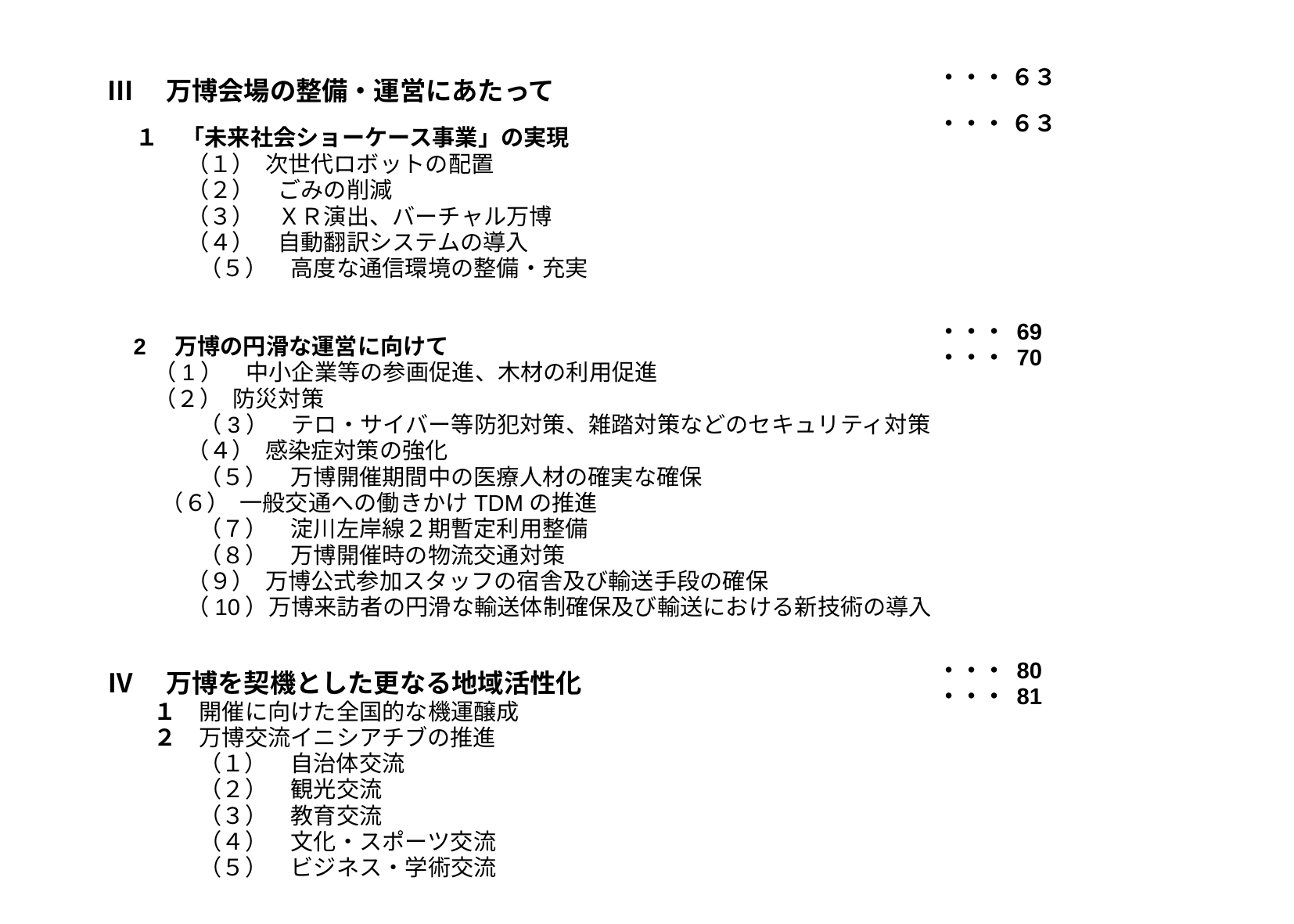

・・・ ６３
・・・ ６３

・・・ 69
・・・ 70

・・・ 80
・・・ 81

Ⅲ　万博会場の整備・運営にあたって
    １　「未来社会ショーケース事業」の実現
　　  　（１）  次世代ロボットの配置
　　　  （２）　ごみの削減
　　　  （３）　ＸＲ演出、バーチャル万博
　　　  （４）　自動翻訳システムの導入
　　　　（５）　高度な通信環境の整備・充実

    2　万博の円滑な運営に向けて
        （1）　中小企業等の参画促進、木材の利用促進
        （２）  防災対策
　　　　（3）　テロ・サイバー等防犯対策、雑踏対策などのセキュリティ対策
　　　  （４）  感染症対策の強化
　　　　（５）　万博開催期間中の医療人材の確実な確保
　      （６）  一般交通への働きかけTDMの推進
　　　　（７）　淀川左岸線２期暫定利用整備
　　　　（８）　万博開催時の物流交通対策
　　　  （９）  万博公式参加スタッフの宿舎及び輸送手段の確保
　　　  （10）万博来訪者の円滑な輸送体制確保及び輸送における新技術の導入

Ⅳ　万博を契機とした更なる地域活性化
　　１　開催に向けた全国的な機運醸成
　　２　万博交流イニシアチブの推進
　　　　（１）　自治体交流
　　　　（２）　観光交流
　　　　（３）　教育交流
　　　　（４）　文化・スポーツ交流
　　　　（５）　ビジネス・学術交流